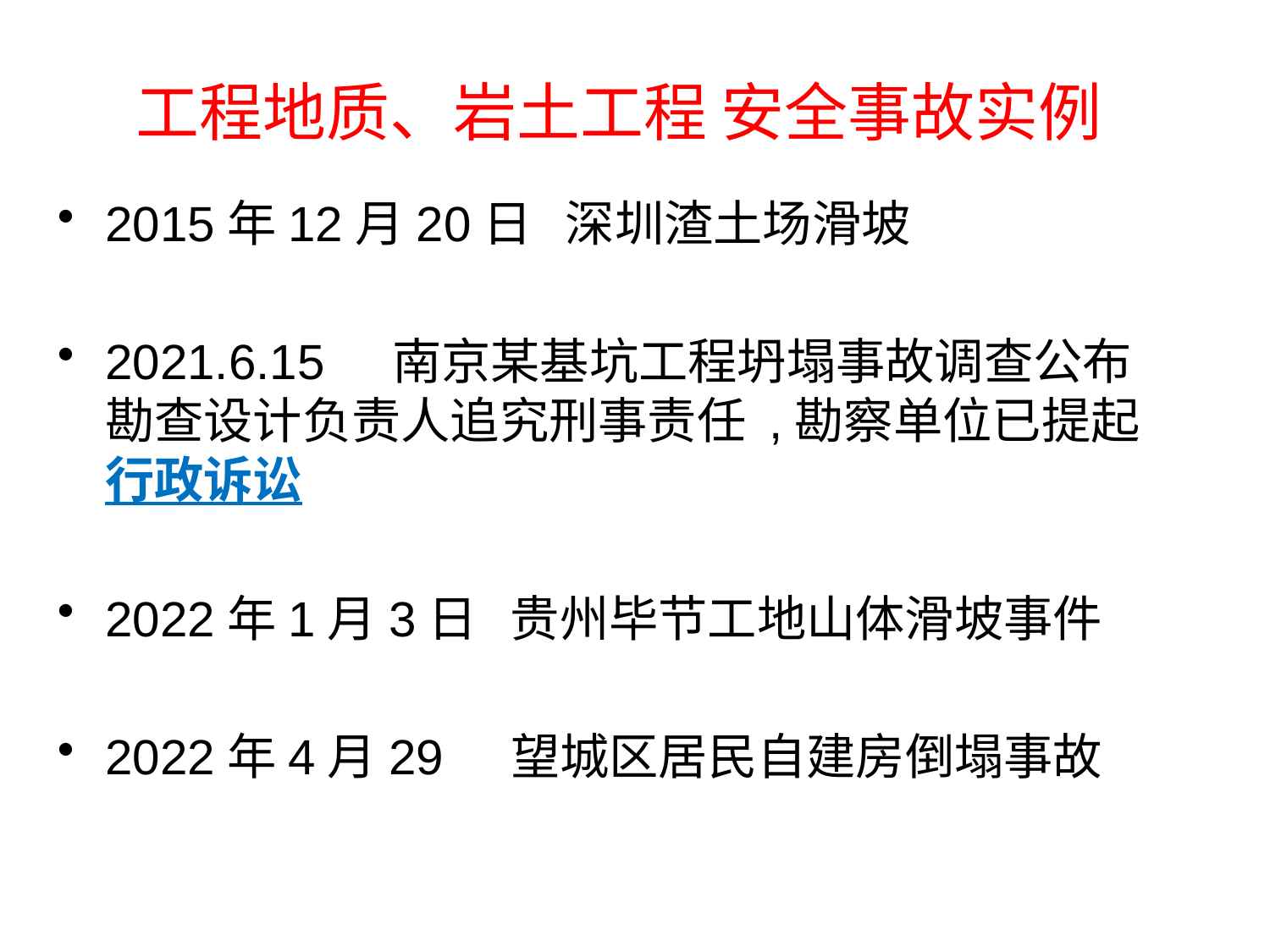

# 工程地质、岩土工程 安全事故实例
2015年12月20日   深圳渣土场滑坡

2021.6.15    南京某基坑工程坍塌事故调查公布  勘查设计负责人追究刑事责任 ,勘察单位已提起行政诉讼

2022年1月3日   贵州毕节工地山体滑坡事件

2022年4月29    望城区居民自建房倒塌事故